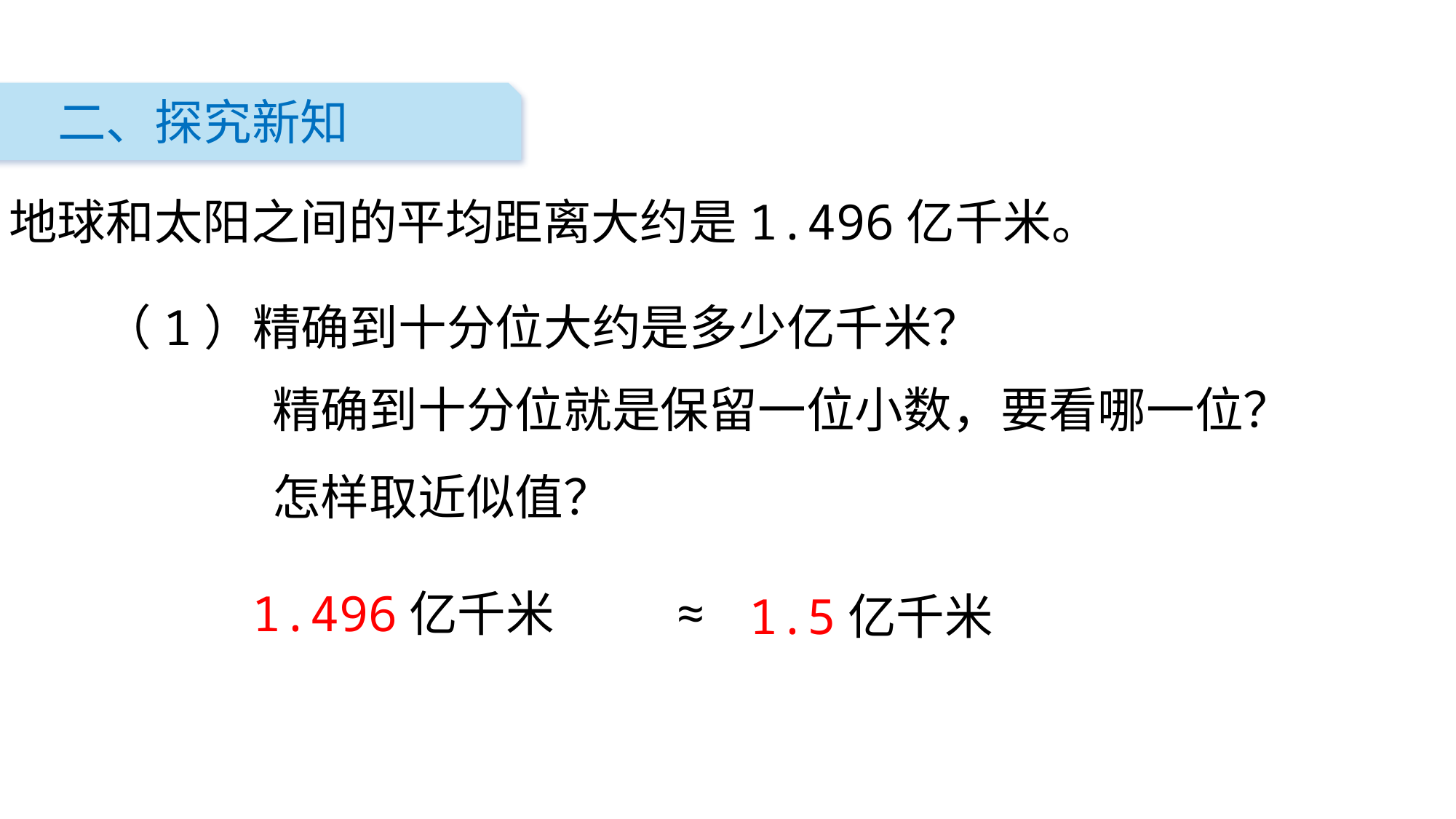

二、探究新知
地球和太阳之间的平均距离大约是1.496亿千米。
（1）精确到十分位大约是多少亿千米？
精确到十分位就是保留一位小数，要看哪一位？怎样取近似值？
1.496亿千米
≈
1.5亿千米